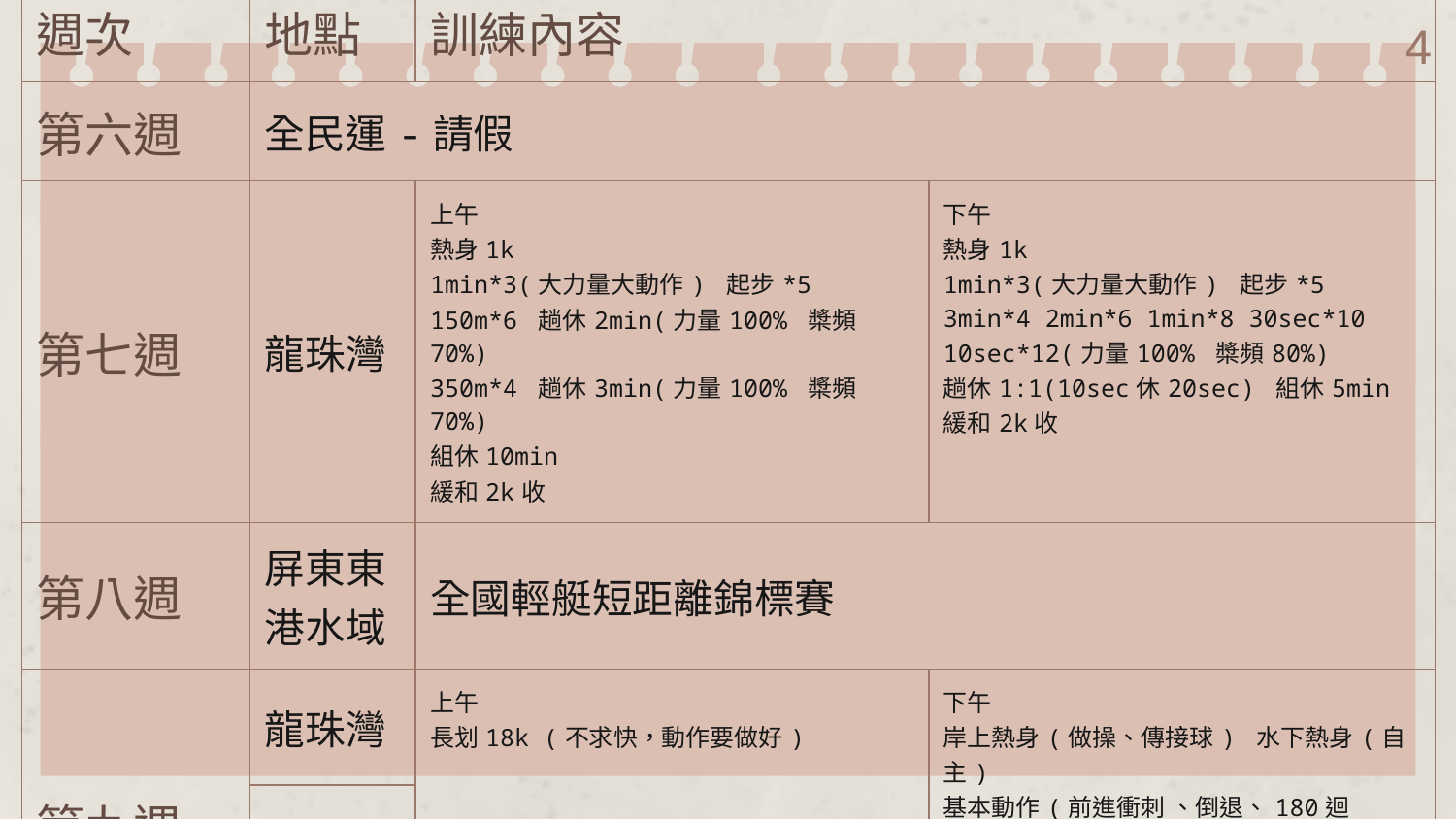

| 週次 | 地點 | 訓練內容 |  |
| --- | --- | --- | --- |
| 第六週 | 全民運-請假 |  |  |
| 第七週 | 龍珠灣 | 上午 熱身1k 1min\*3(大力量大動作) 起步\*5 150m\*6 趟休2min(力量100% 槳頻70%) 350m\*4 趟休3min(力量100% 槳頻70%) 組休10min 緩和2k收 | 下午 熱身1k 1min\*3(大力量大動作) 起步\*5 3min\*4 2min\*6 1min\*8 30sec\*10 10sec\*12(力量100% 槳頻80%) 趟休1:1(10sec休20sec) 組休5min 緩和2k收 |
| 第八週 | 屏東東港水域 | 全國輕艇短距離錦標賽 |  |
| 第九週 | 龍珠灣 | 上午 長划18k (不求快，動作要做好) | 下午 岸上熱身(做操、傳接球) 水下熱身(自主) 基本動作(前進衝刺 、倒退、180迴轉、360迴轉、側拉)\*4 傳球(定點\*15min、行進間\*15min) 封球(定點\*15min、行進間\*15min) 進攻防守 |
|  | 大溪河濱公園 |  |  |
4